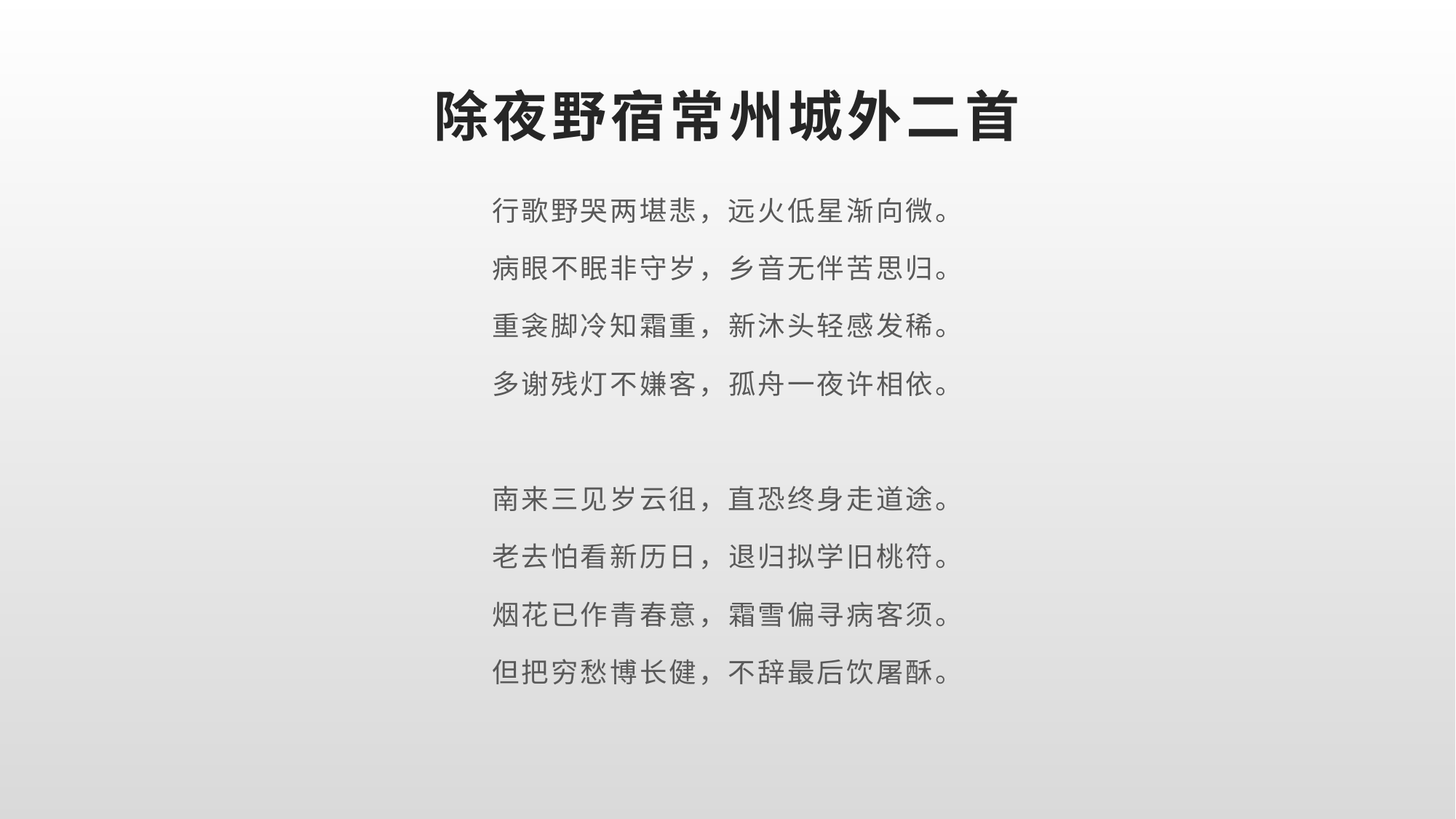

# 除夜野宿常州城外二首
行歌野哭两堪悲，远火低星渐向微。
病眼不眠非守岁，乡音无伴苦思归。
重衾脚冷知霜重，新沐头轻感发稀。
多谢残灯不嫌客，孤舟一夜许相依。

南来三见岁云徂，直恐终身走道途。
老去怕看新历日，退归拟学旧桃符。
烟花已作青春意，霜雪偏寻病客须。
但把穷愁博长健，不辞最后饮屠酥。